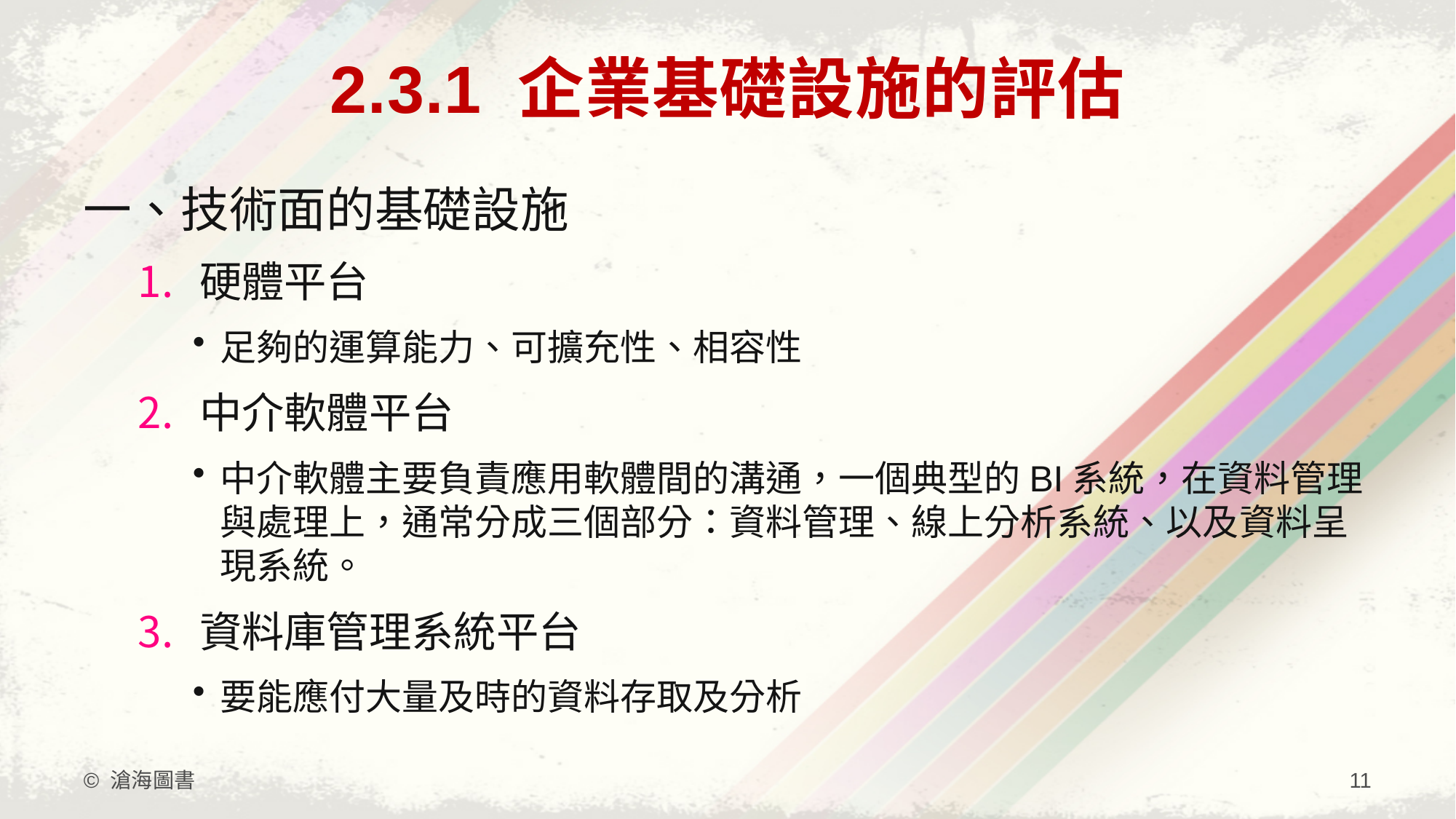

# 2.3.1 企業基礎設施的評估
一、技術面的基礎設施
硬體平台
足夠的運算能力、可擴充性、相容性
中介軟體平台
中介軟體主要負責應用軟體間的溝通，一個典型的BI系統，在資料管理與處理上，通常分成三個部分：資料管理、線上分析系統、以及資料呈現系統。
資料庫管理系統平台
要能應付大量及時的資料存取及分析
© 滄海圖書

11